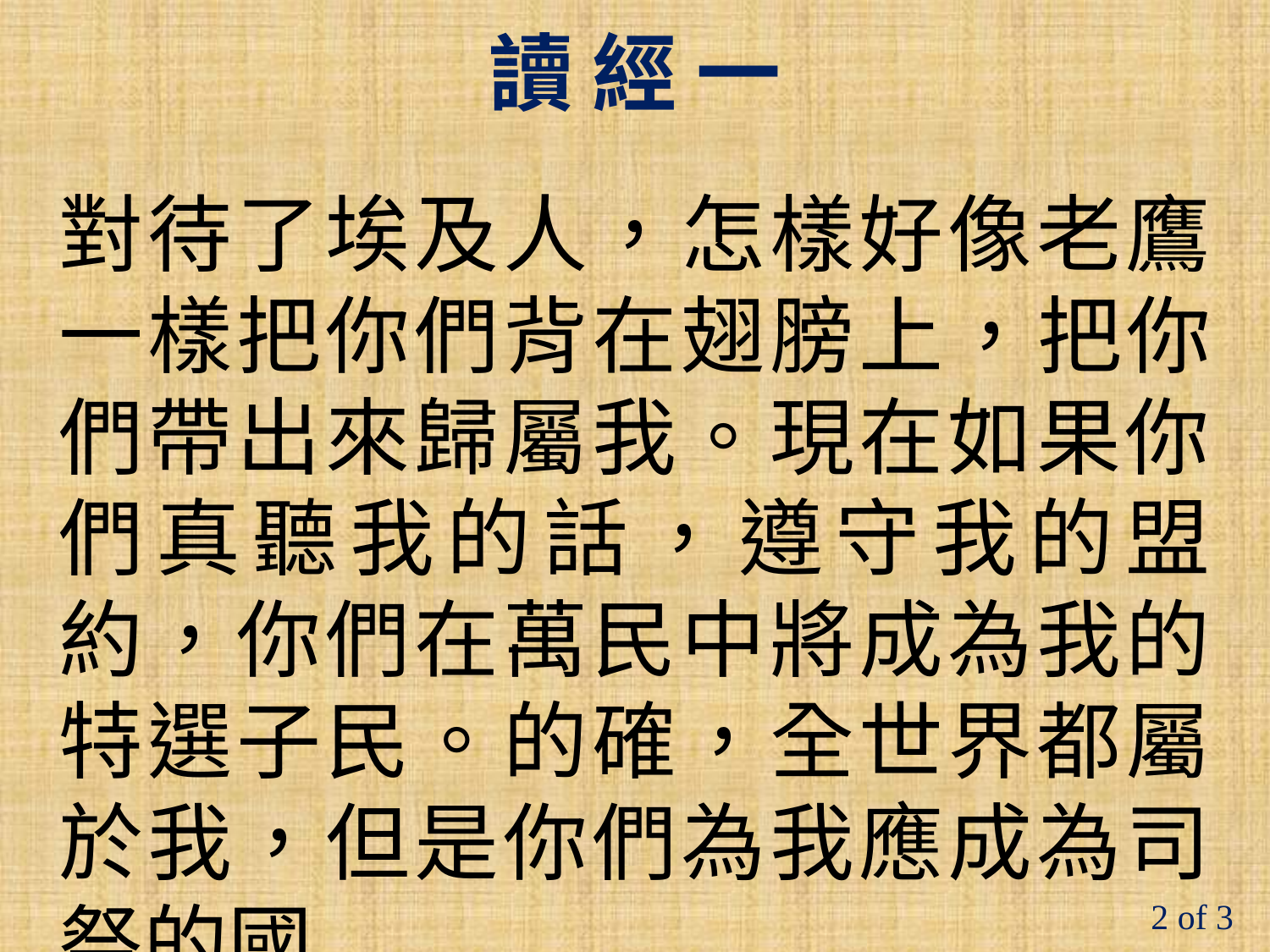

讀 經 一

對待了埃及人，怎樣好像老鷹一樣把你們背在翅膀上，把你們帶出來歸屬我。現在如果你們真聽我的話，遵守我的盟約，你們在萬民中將成為我的特選子民。的確，全世界都屬於我，但是你們為我應成為司祭的國
#
2 of 3